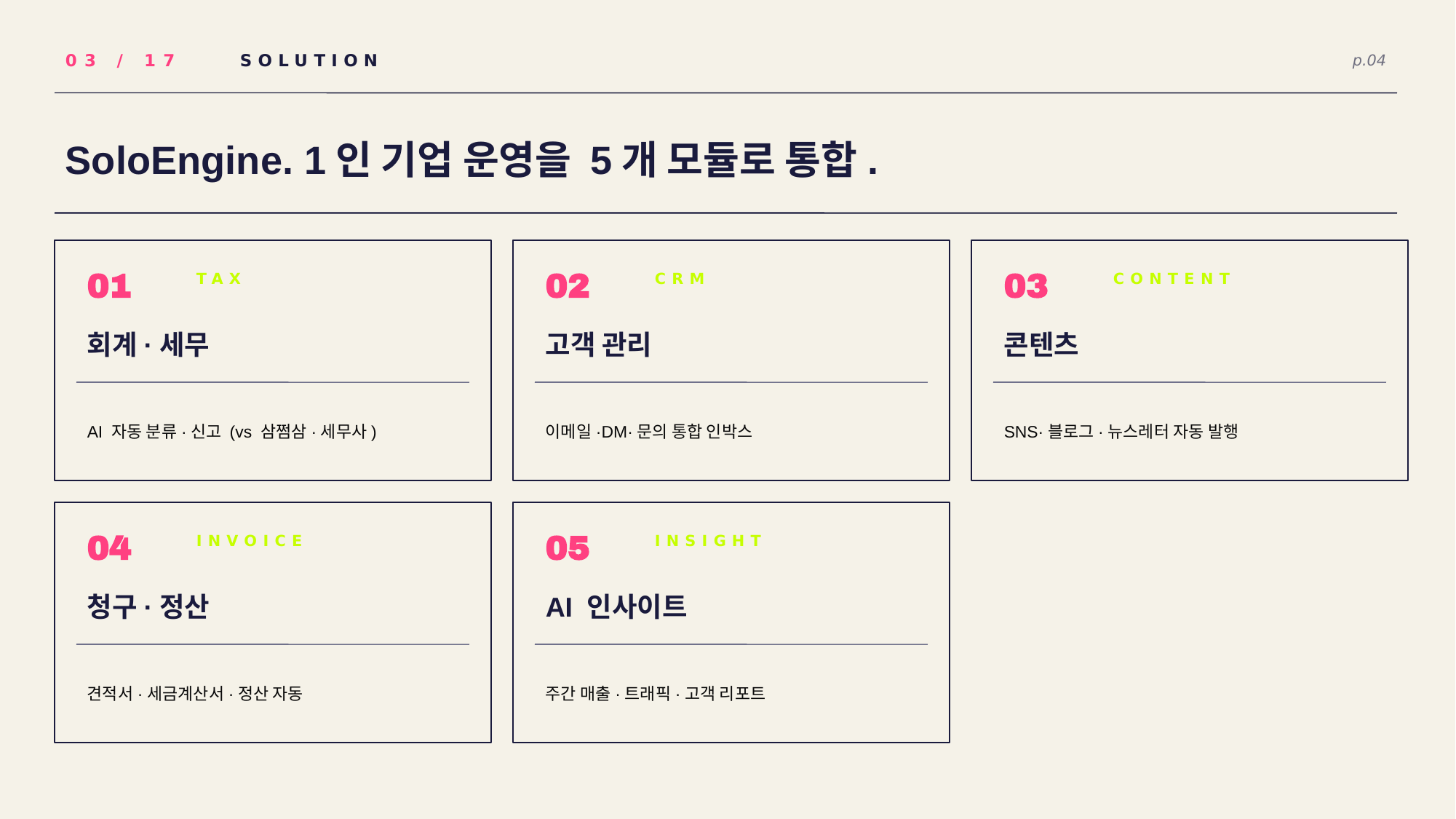

03 / 17
SOLUTION
p.04

SoloEngine. 1인 기업 운영을 5개 모듈로 통합.

01
02
03
TAX
CRM
CONTENT
회계·세무
고객 관리
콘텐츠

AI 자동 분류·신고 (vs 삼쩜삼·세무사)
이메일·DM·문의 통합 인박스
SNS·블로그·뉴스레터 자동 발행

04
05
INVOICE
INSIGHT
청구·정산
AI 인사이트

견적서·세금계산서·정산 자동
주간 매출·트래픽·고객 리포트